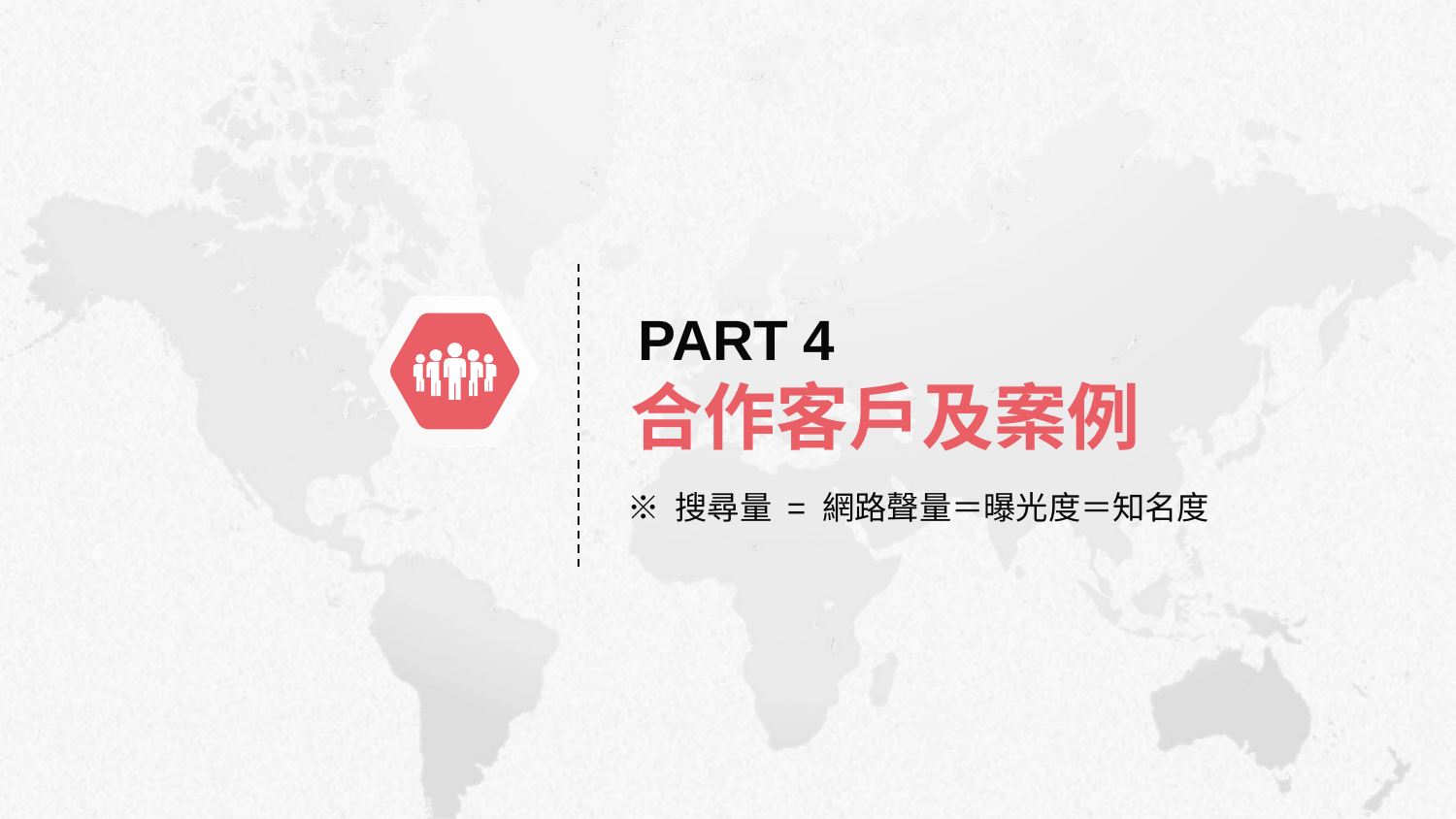

PART 4
合作客戶及案例

※ 搜尋量 = 網路聲量＝曝光度＝知名度